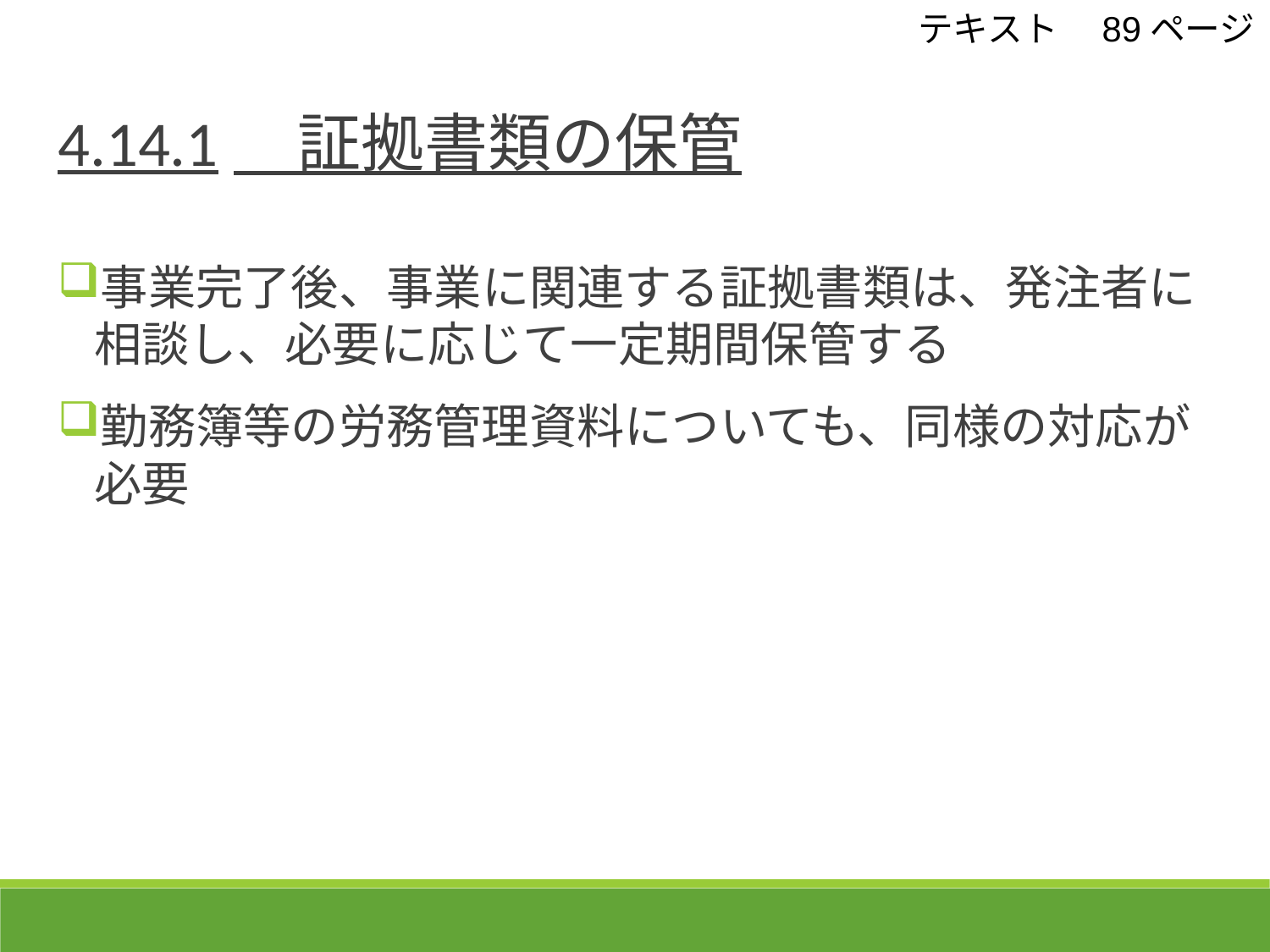

テキスト　89ページ
4.14.1　証拠書類の保管
事業完了後、事業に関連する証拠書類は、発注者に相談し、必要に応じて一定期間保管する
勤務簿等の労務管理資料についても、同様の対応が必要